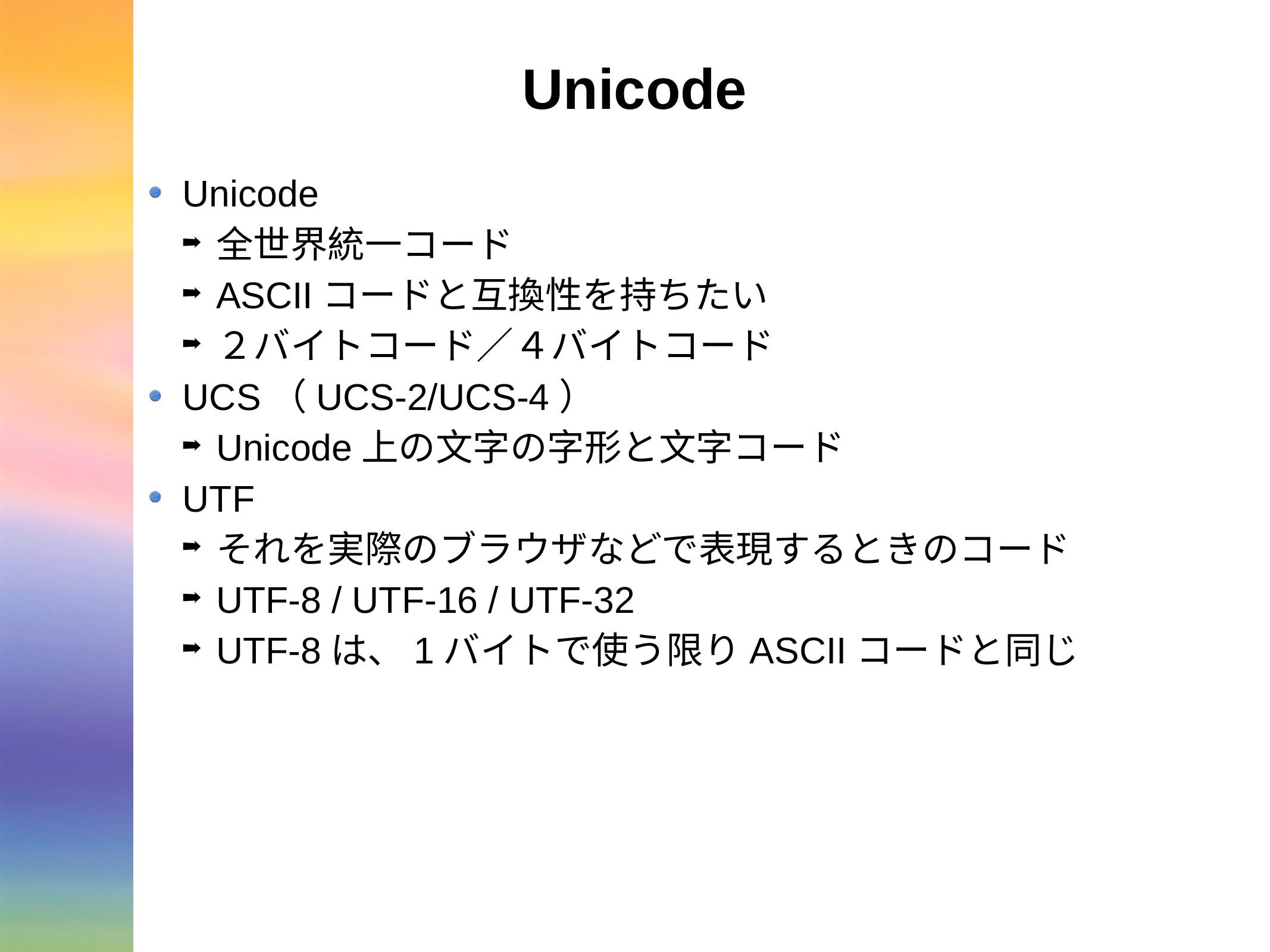

# Unicode
Unicode
全世界統一コード
ASCIIコードと互換性を持ちたい
２バイトコード／４バイトコード
UCS（UCS-2/UCS-4）
Unicode上の文字の字形と文字コード
UTF
それを実際のブラウザなどで表現するときのコード
UTF-8 / UTF-16 / UTF-32
UTF-8は、1バイトで使う限りASCIIコードと同じ